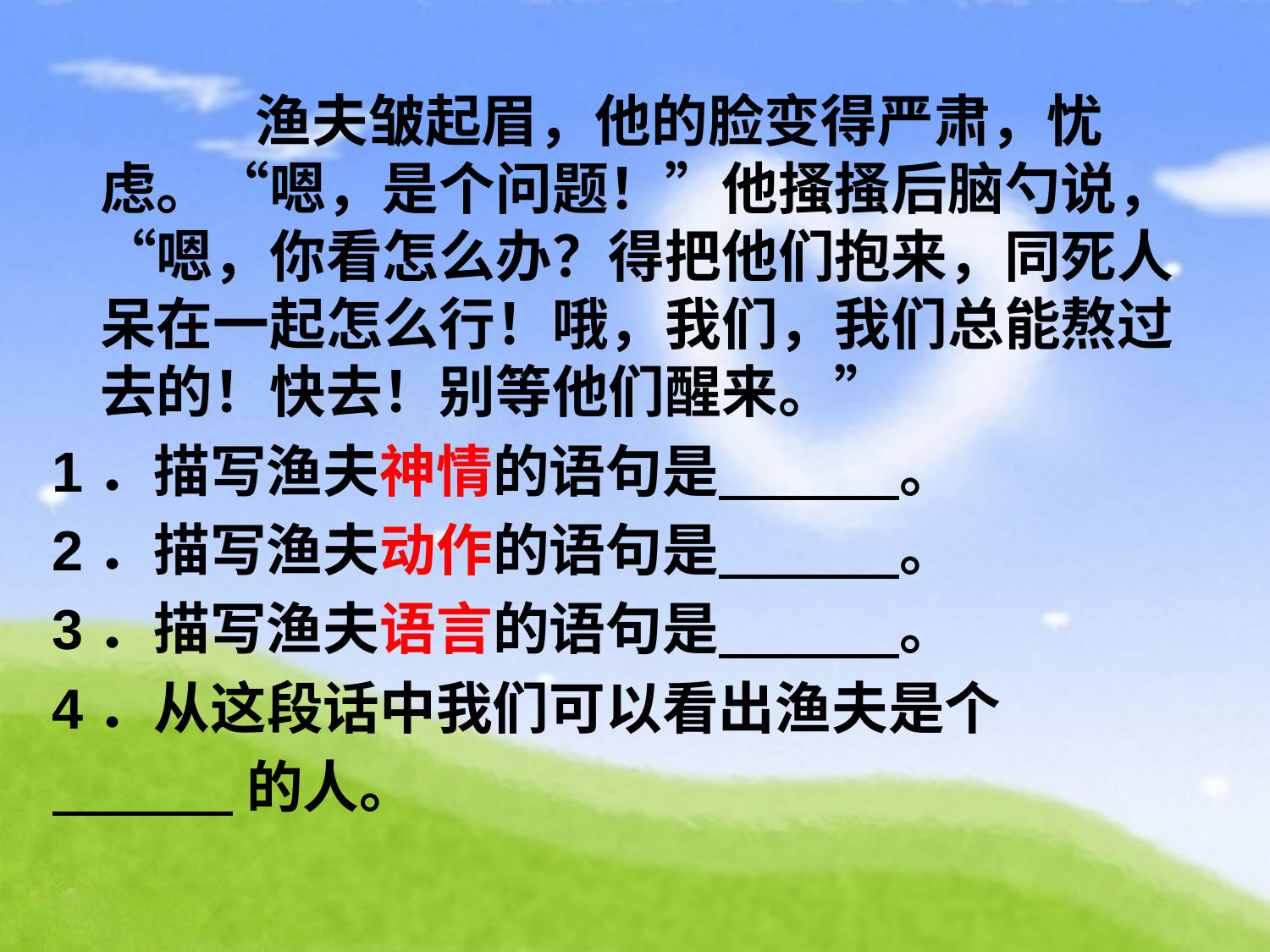

渔夫皱起眉，他的脸变得严肃，忧虑。“嗯，是个问题！”他搔搔后脑勺说，“嗯，你看怎么办？得把他们抱来，同死人呆在一起怎么行！哦，我们，我们总能熬过去的！快去！别等他们醒来。”
1．描写渔夫神情的语句是              。
2．描写渔夫动作的语句是              。
3．描写渔夫语言的语句是              。
4．从这段话中我们可以看出渔夫是个
              的人。